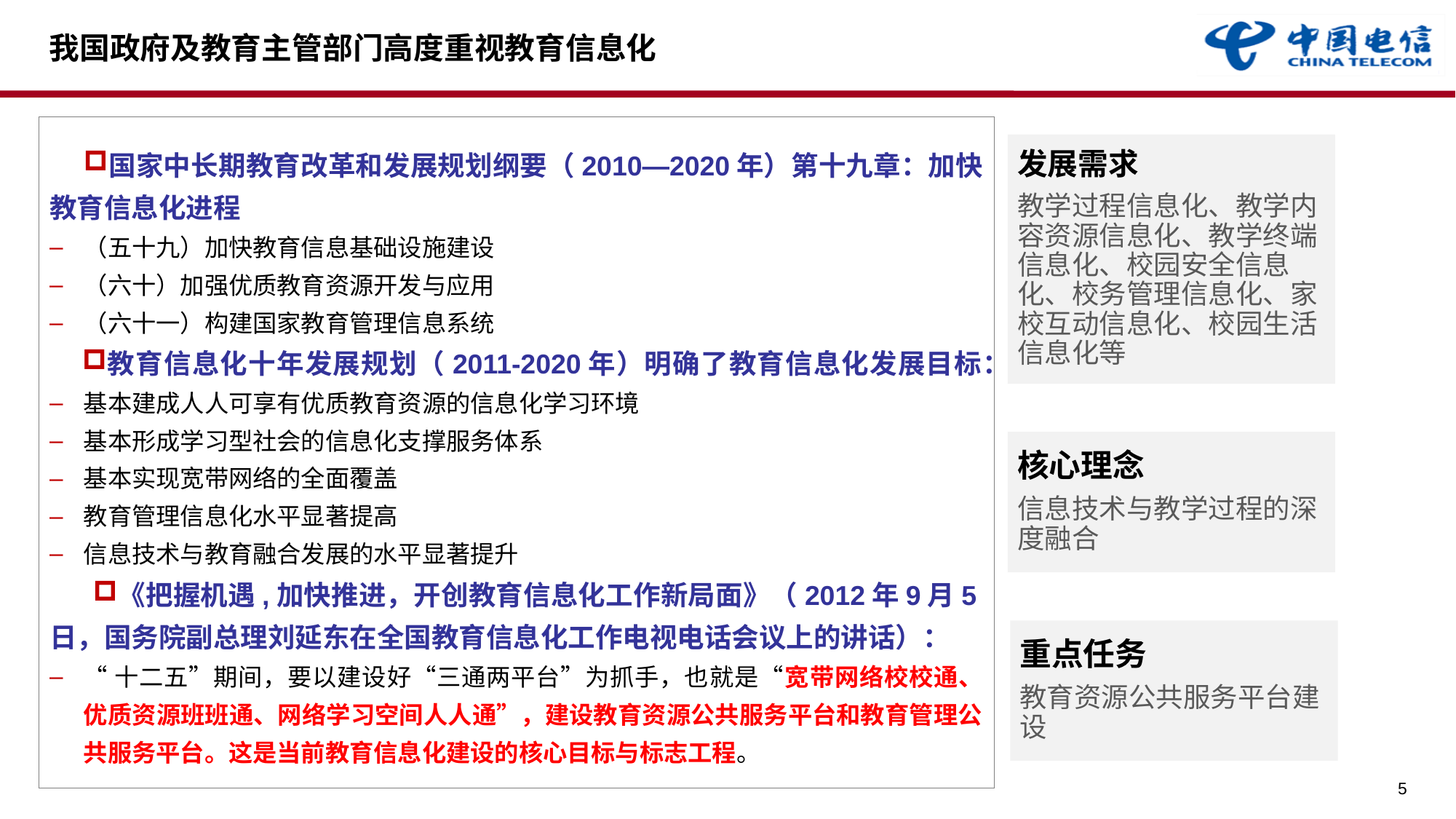

# 我国政府及教育主管部门高度重视教育信息化
国家中长期教育改革和发展规划纲要（2010—2020年）第十九章：加快教育信息化进程
（五十九）加快教育信息基础设施建设
（六十）加强优质教育资源开发与应用
（六十一）构建国家教育管理信息系统
教育信息化十年发展规划（2011-2020年）明确了教育信息化发展目标：
基本建成人人可享有优质教育资源的信息化学习环境
基本形成学习型社会的信息化支撑服务体系
基本实现宽带网络的全面覆盖
教育管理信息化水平显著提高
信息技术与教育融合发展的水平显著提升
《把握机遇,加快推进，开创教育信息化工作新局面》（2012年9月5日，国务院副总理刘延东在全国教育信息化工作电视电话会议上的讲话）：
“十二五”期间，要以建设好“三通两平台”为抓手，也就是“宽带网络校校通、优质资源班班通、网络学习空间人人通”，建设教育资源公共服务平台和教育管理公共服务平台。这是当前教育信息化建设的核心目标与标志工程。
发展需求
教学过程信息化、教学内容资源信息化、教学终端信息化、校园安全信息化、校务管理信息化、家校互动信息化、校园生活信息化等
核心理念
信息技术与教学过程的深度融合
重点任务
教育资源公共服务平台建设